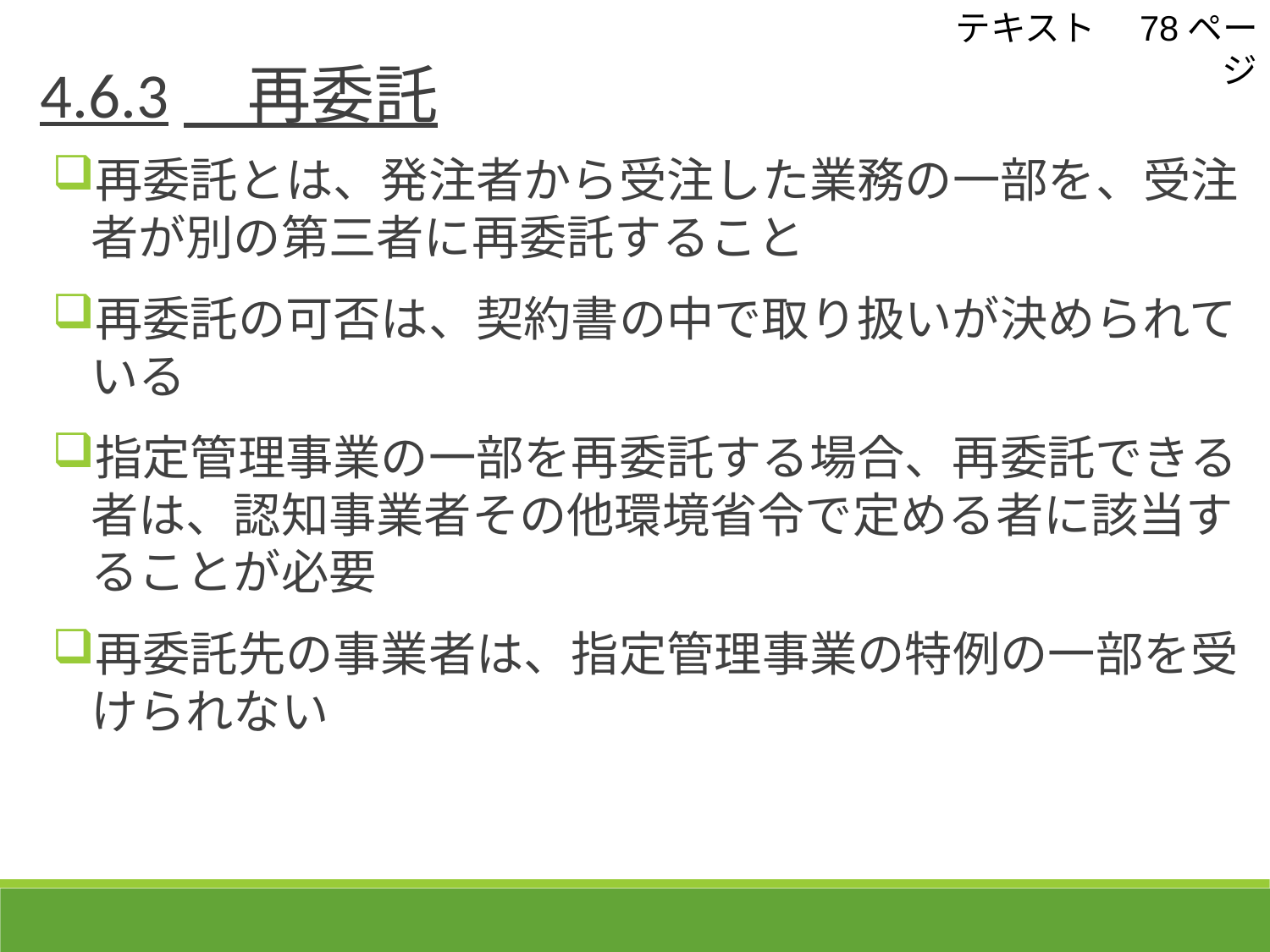

テキスト　78ページ
4.6.3　再委託
再委託とは、発注者から受注した業務の一部を、受注者が別の第三者に再委託すること
再委託の可否は、契約書の中で取り扱いが決められている
指定管理事業の一部を再委託する場合、再委託できる者は、認知事業者その他環境省令で定める者に該当することが必要
再委託先の事業者は、指定管理事業の特例の一部を受けられない